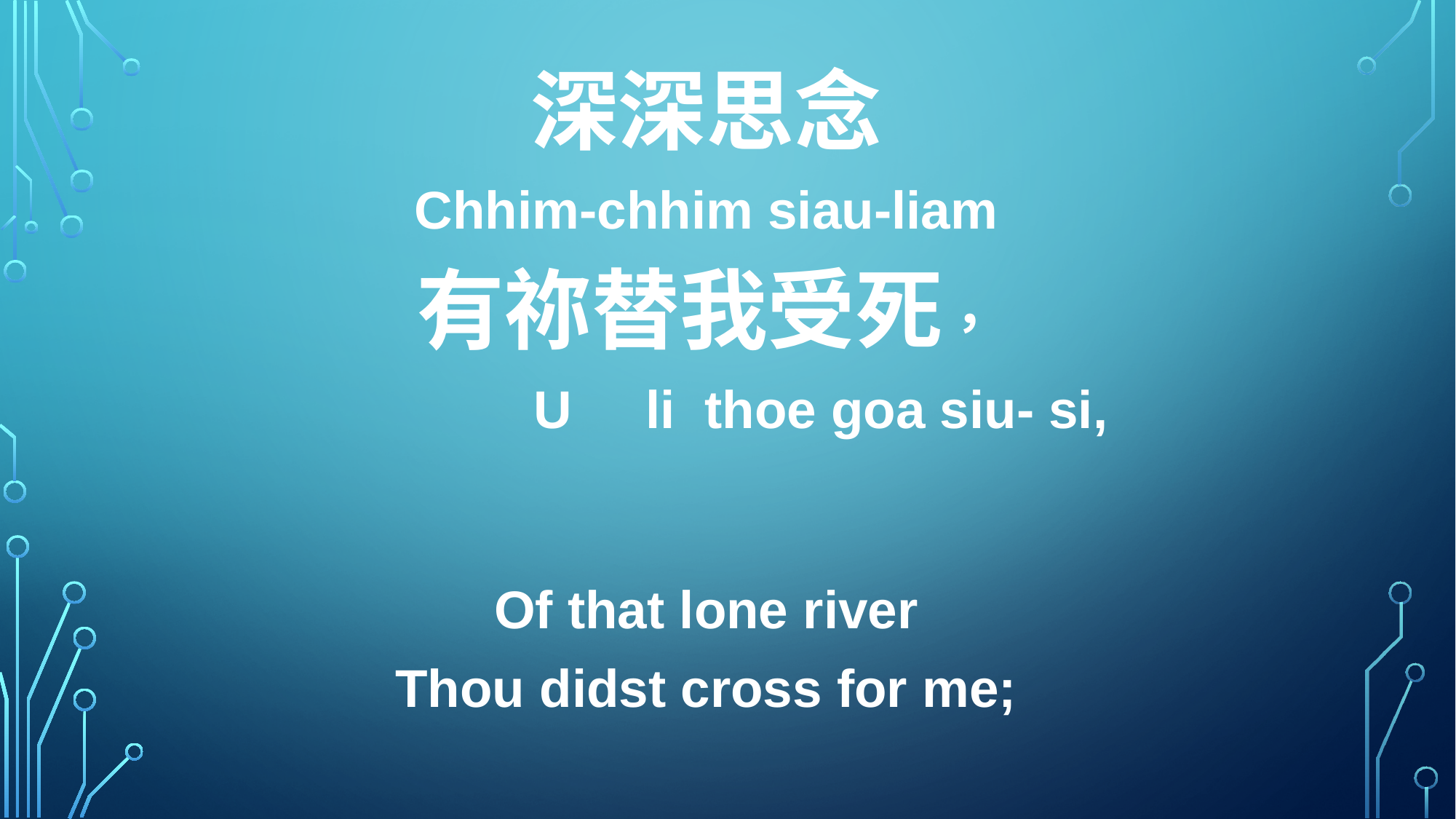

深深思念
Chhim-chhim siau-liam
有祢替我受死，
                           U     li  thoe goa siu- si,

Of that lone river
Thou didst cross for me;